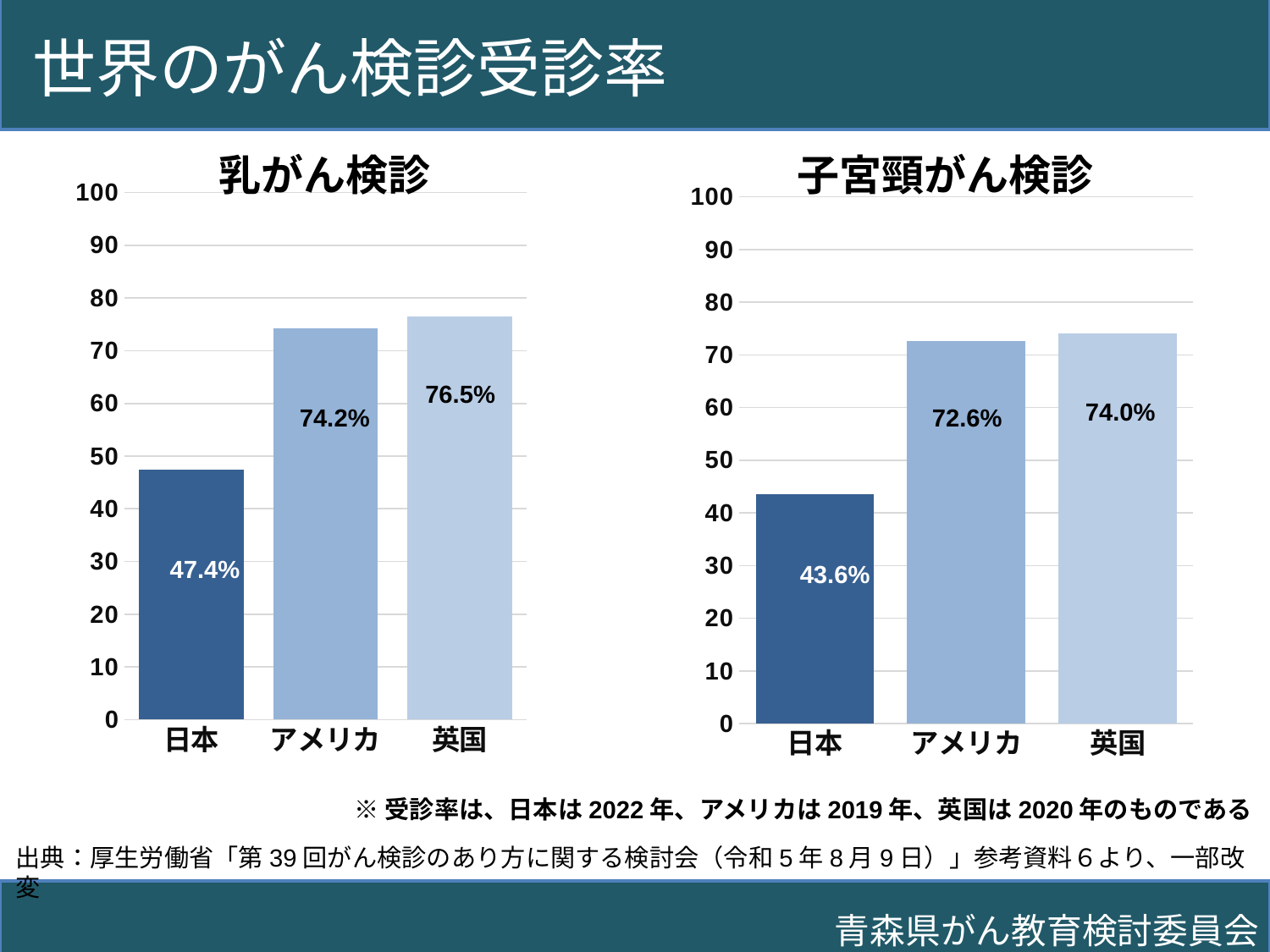

世界のがん検診受診率
乳がん検診
子宮頸がん検診

### Chart

| Category |  |
|---|---|
| 日本 | 47.4 |
| アメリカ | 74.2 |
| 英国 | 76.5 |

### Chart

| Category |  |
|---|---|
| 日本 | 43.6 |
| アメリカ | 72.6 |
| 英国 | 74.0 |
76.5%
74.0%
74.2%
72.6%
47.4%
43.6%
※受診率は、日本は2022年、アメリカは2019年、英国は2020年のものである
出典：厚生労働省「第39回がん検診のあり方に関する検討会（令和5年8月9日）」参考資料６より、一部改変

青森県がん教育検討委員会